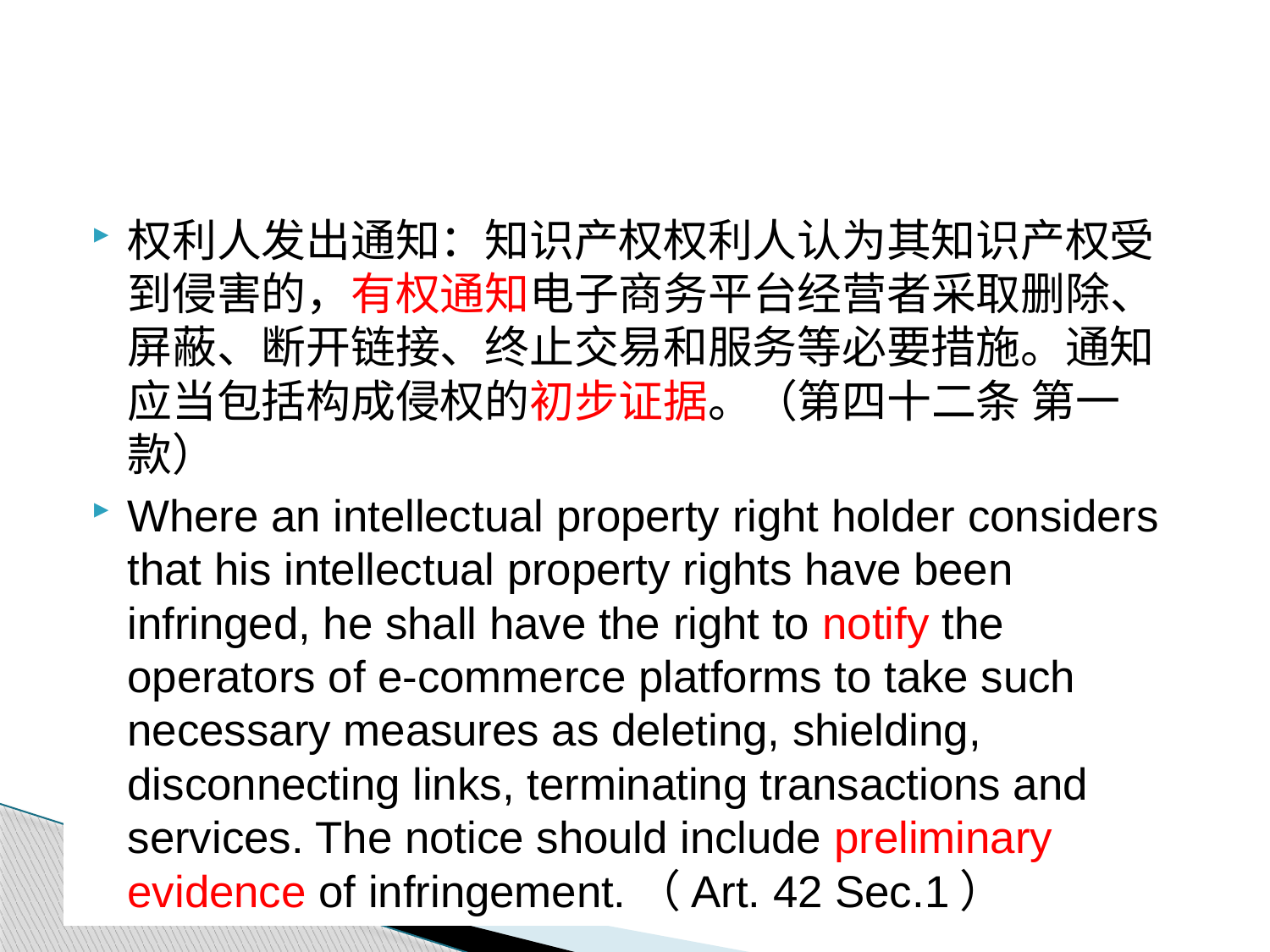

#
权利人发出通知：知识产权权利人认为其知识产权受到侵害的，有权通知电子商务平台经营者采取删除、屏蔽、断开链接、终止交易和服务等必要措施。通知应当包括构成侵权的初步证据。（第四十二条 第一款）
Where an intellectual property right holder considers that his intellectual property rights have been infringed, he shall have the right to notify the operators of e-commerce platforms to take such necessary measures as deleting, shielding, disconnecting links, terminating transactions and services. The notice should include preliminary evidence of infringement.（Art. 42 Sec.1）